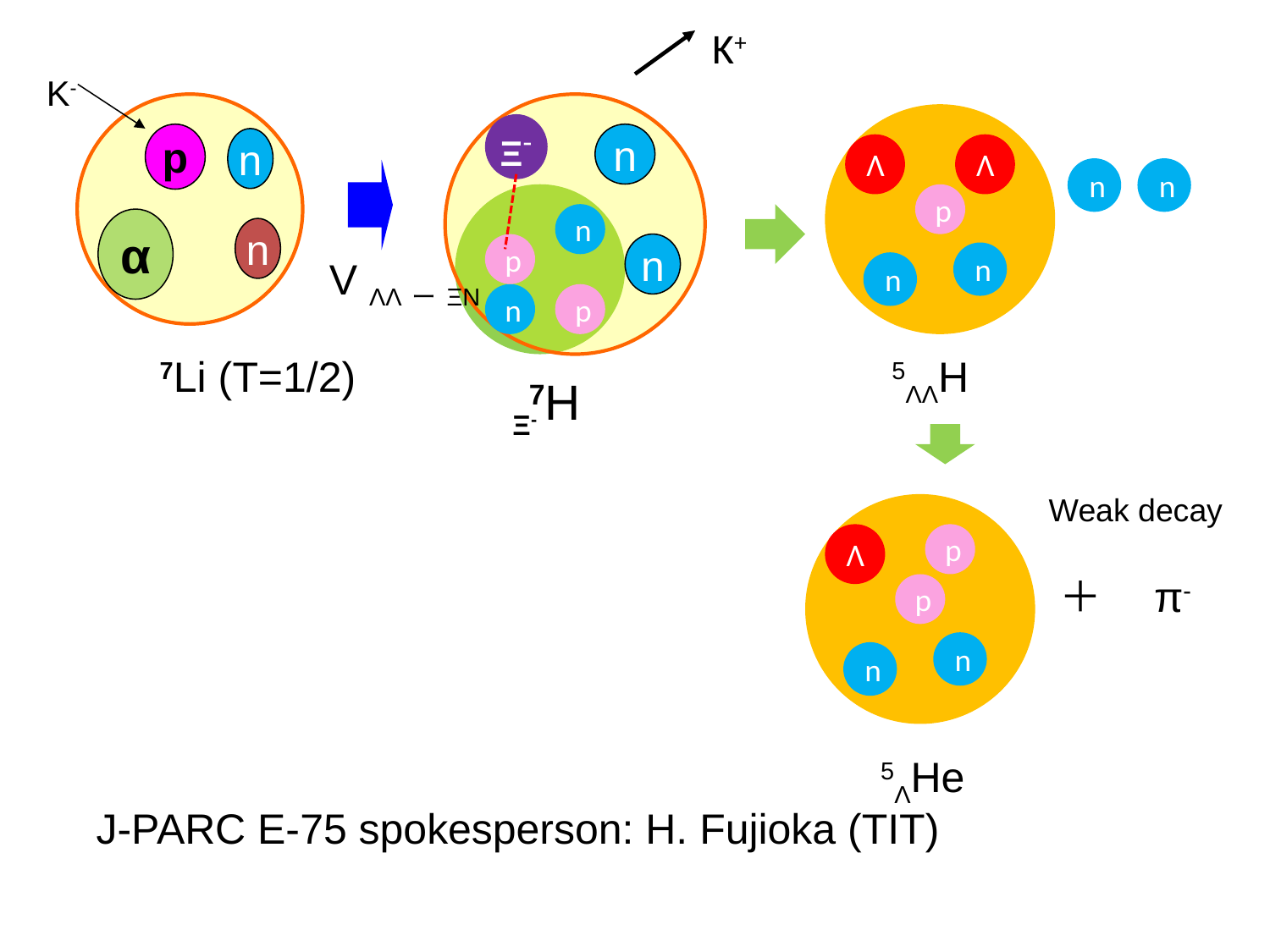

K+
K-

Ξ-
p
n
n
Λ
Λ

n
n

p
n

α
n
p
n
n
V ΛΛーΞN
n
n
p
7Li (T=1/2)
5ΛΛH
7H
Ξ-

Weak decay

Λ
p
＋　π-
p
n
n
5ΛHe
J-PARC E-75 spokesperson: H. Fujioka (TIT)